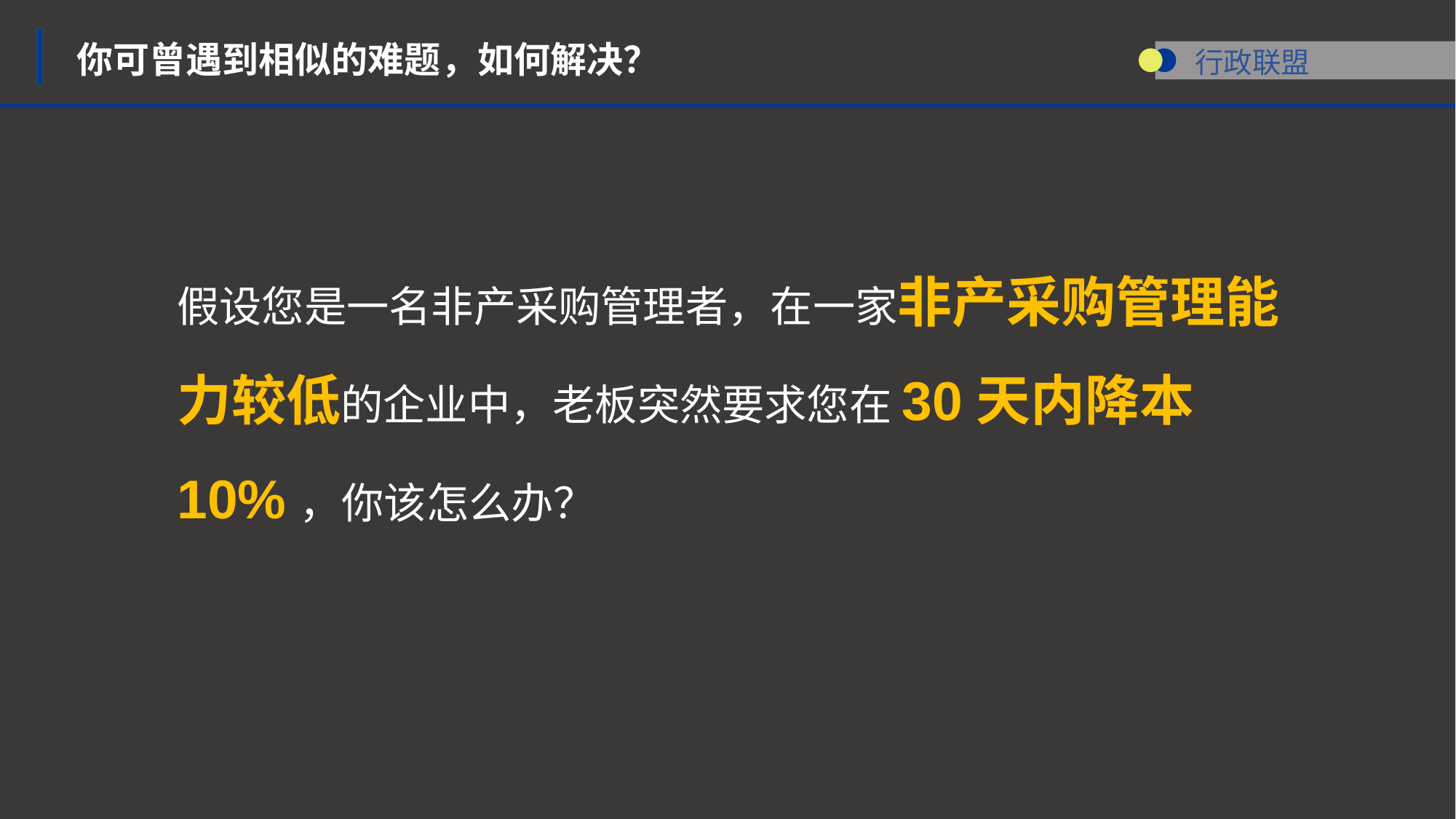

你可曾遇到相似的难题，如何解决？
假设您是一名非产采购管理者，在一家非产采购管理能力较低的企业中，老板突然要求您在30天内降本10%，你该怎么办？